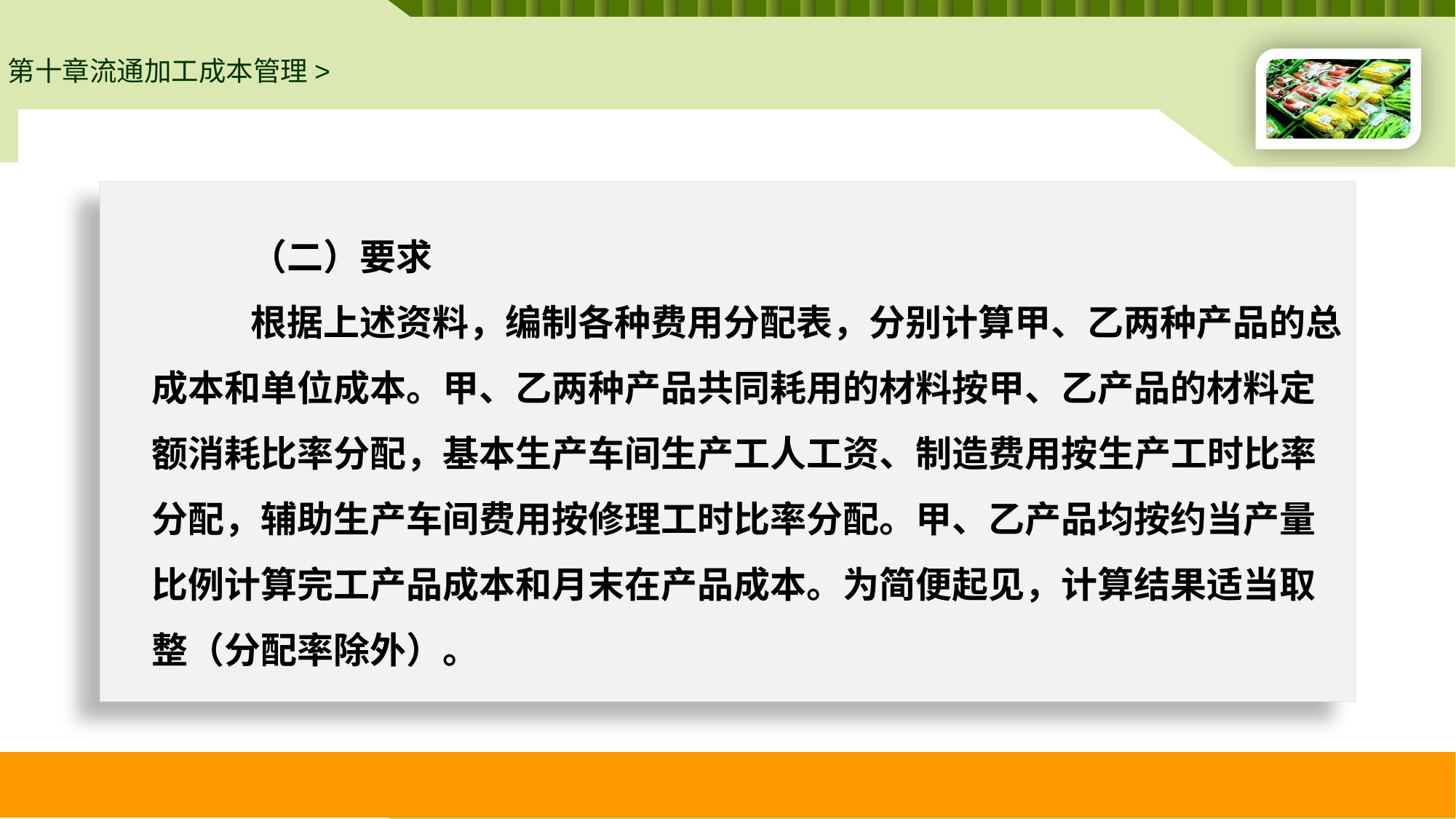

第十章流通加工成本管理>
（二）要求
根据上述资料，编制各种费用分配表，分别计算甲、乙两种产品的总成本和单位成本。甲、乙两种产品共同耗用的材料按甲、乙产品的材料定额消耗比率分配，基本生产车间生产工人工资、制造费用按生产工时比率分配，辅助生产车间费用按修理工时比率分配。甲、乙产品均按约当产量比例计算完工产品成本和月末在产品成本。为简便起见，计算结果适当取整（分配率除外）。